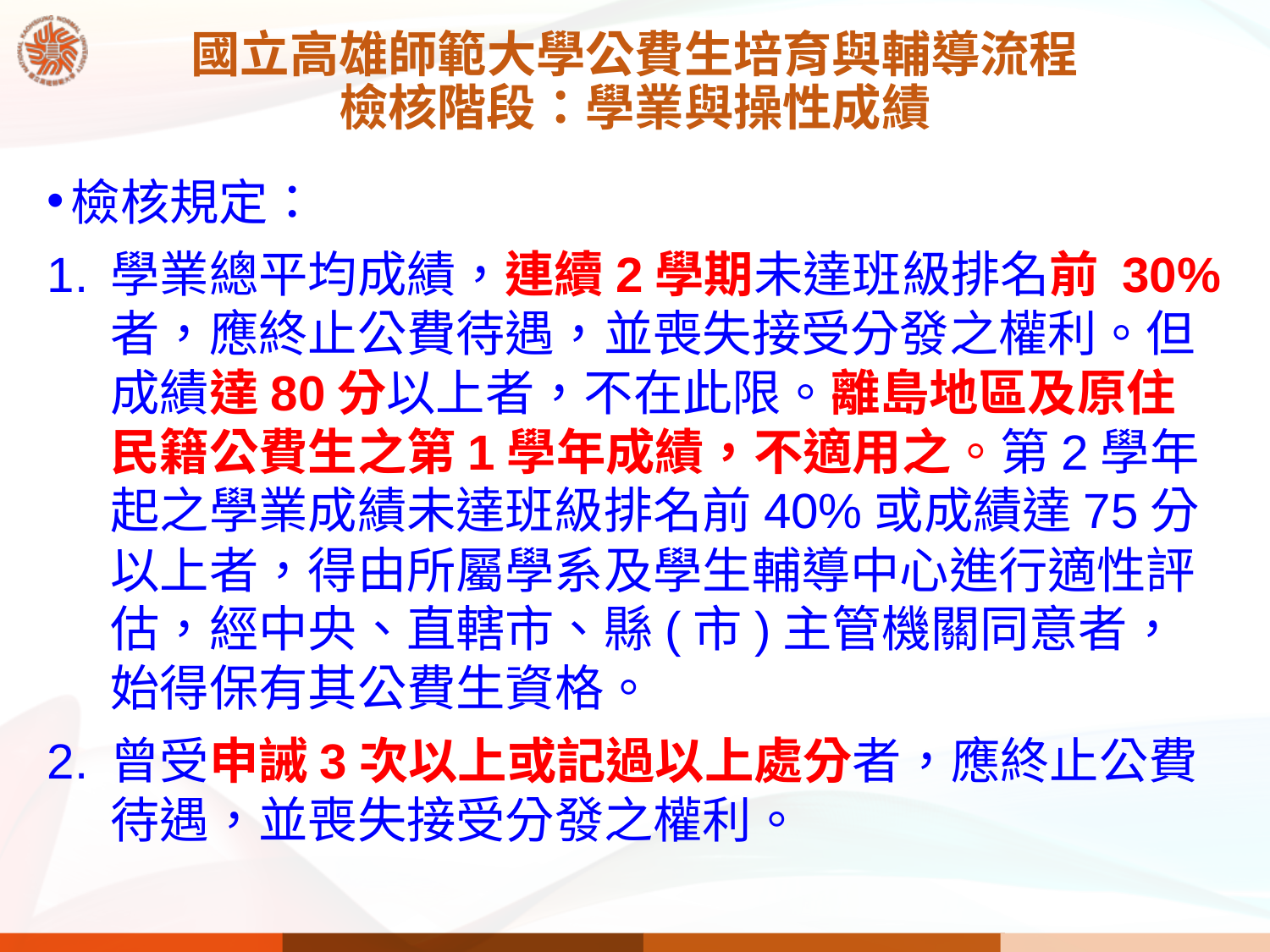

# 國立高雄師範大學公費生培育與輔導流程 檢核階段：學業與操性成績
檢核規定：
學業總平均成績，連續2學期未達班級排名前 30% 者，應終止公費待遇，並喪失接受分發之權利。但成績達80分以上者，不在此限。離島地區及原住民籍公費生之第1學年成績，不適用之。第2學年起之學業成績未達班級排名前40%或成績達75分以上者，得由所屬學系及學生輔導中心進行適性評估，經中央、直轄市、縣(市)主管機關同意者，始得保有其公費生資格。
曾受申誡3次以上或記過以上處分者，應終止公費待遇，並喪失接受分發之權利。